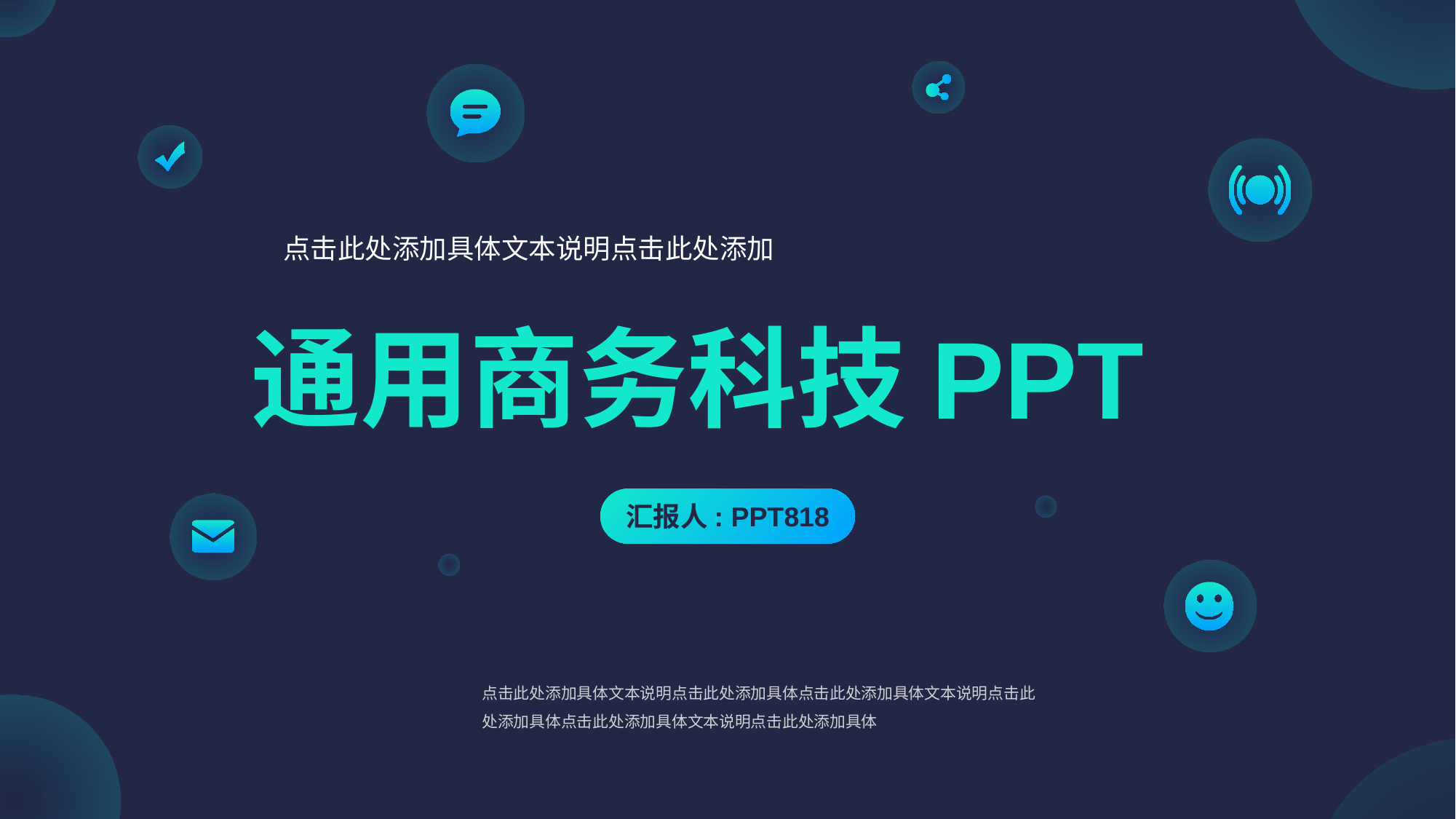

点击此处添加具体文本说明点击此处添加
通用商务科技PPT

汇报人: PPT818

点击此处添加具体文本说明点击此处添加具体点击此处添加具体文本说明点击此处添加具体点击此处添加具体文本说明点击此处添加具体